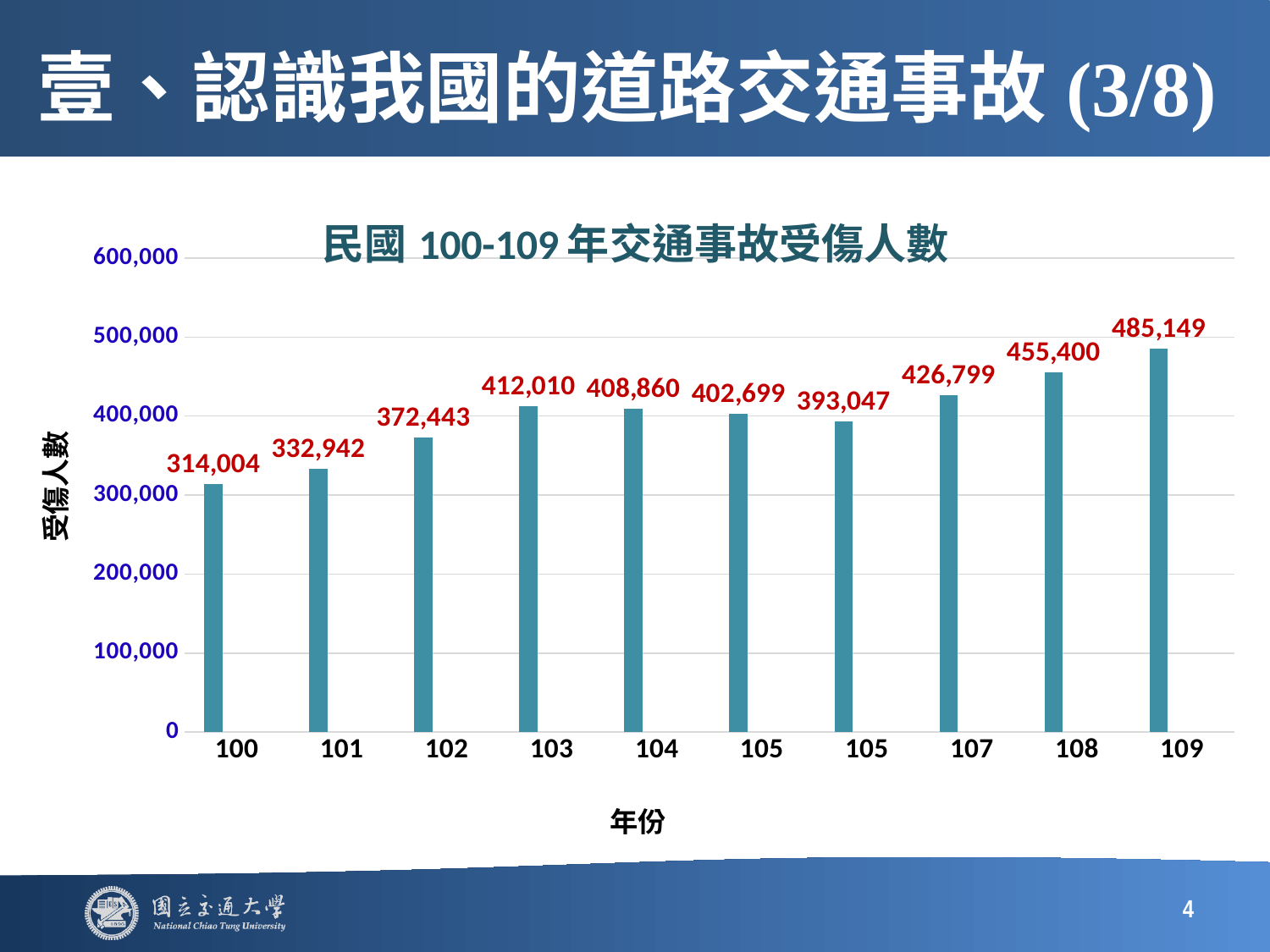

# 壹、認識我國的道路交通事故(3/8)

### Chart: 民國100-109年交通事故受傷人數

| Category | 年份 | 欄1 | 欄2 |
|---|---|---|---|
| 100 | 314004.0 | None | None |
| 101 | 332942.0 | None | None |
| 102 | 372443.0 | None | None |
| 103 | 412010.0 | None | None |
| 104 | 408860.0 | None | None |
| 105 | 402699.0 | None | None |
| 105 | 393047.0 | None | None |
| 107 | 426799.0 | None | None |
| 108 | 455400.0 | None | None |
| 109 | 485149.0 | None | None |
4